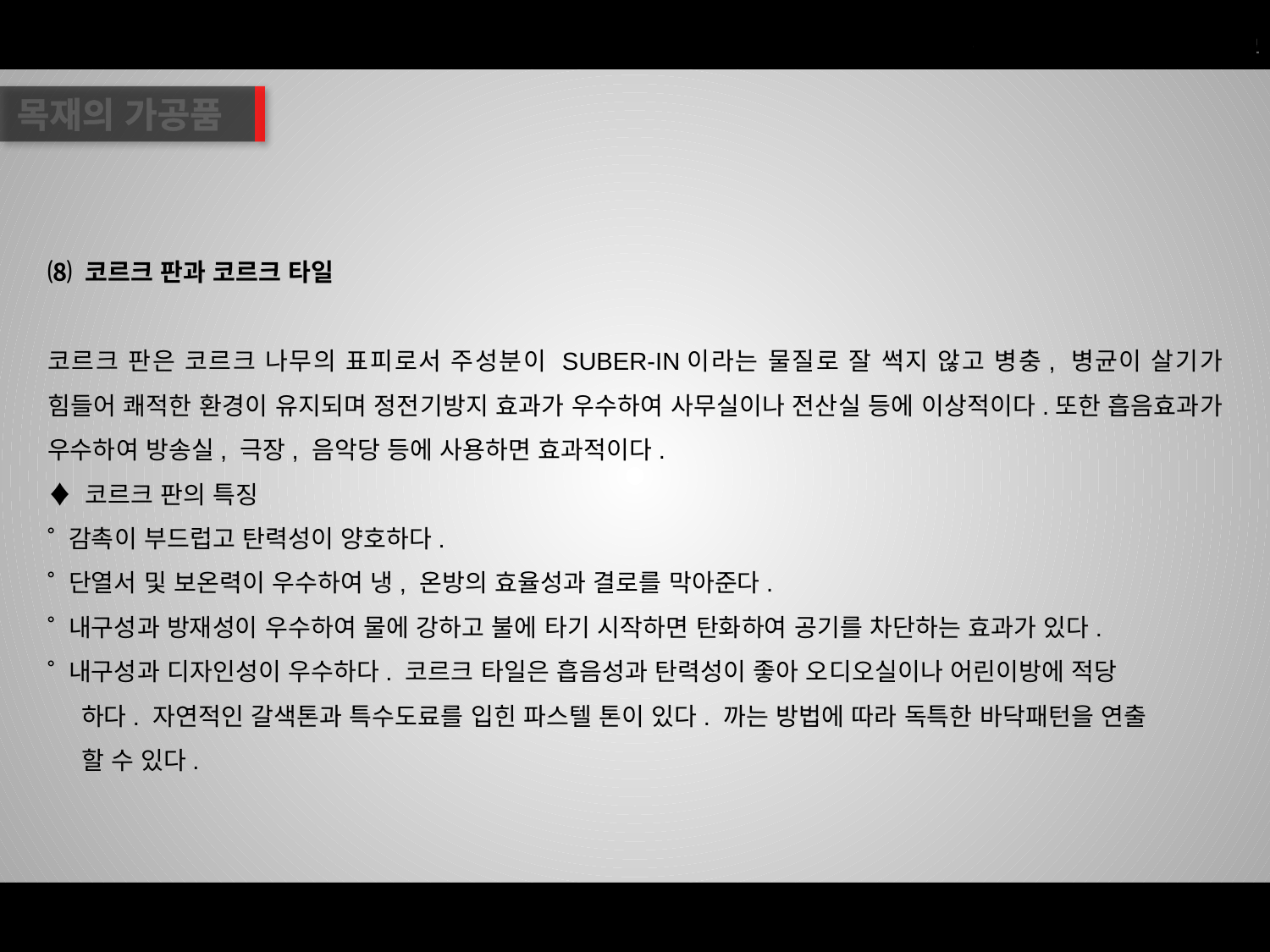

목재의 가공품

⑻ 코르크 판과 코르크 타일

코르크 판은 코르크 나무의 표피로서 주성분이 SUBER-IN이라는 물질로 잘 썩지 않고 병충, 병균이 살기가 힘들어 쾌적한 환경이 유지되며 정전기방지 효과가 우수하여 사무실이나 전산실 등에 이상적이다.또한 흡음효과가 우수하여 방송실, 극장, 음악당 등에 사용하면 효과적이다.
♦ 코르크 판의 특징
˚ 감촉이 부드럽고 탄력성이 양호하다.
˚ 단열서 및 보온력이 우수하여 냉, 온방의 효율성과 결로를 막아준다.
˚ 내구성과 방재성이 우수하여 물에 강하고 불에 타기 시작하면 탄화하여 공기를 차단하는 효과가 있다.
˚ 내구성과 디자인성이 우수하다. 코르크 타일은 흡음성과 탄력성이 좋아 오디오실이나 어린이방에 적당
    하다. 자연적인 갈색톤과 특수도료를 입힌 파스텔 톤이 있다. 까는 방법에 따라 독특한 바닥패턴을 연출
    할 수 있다.